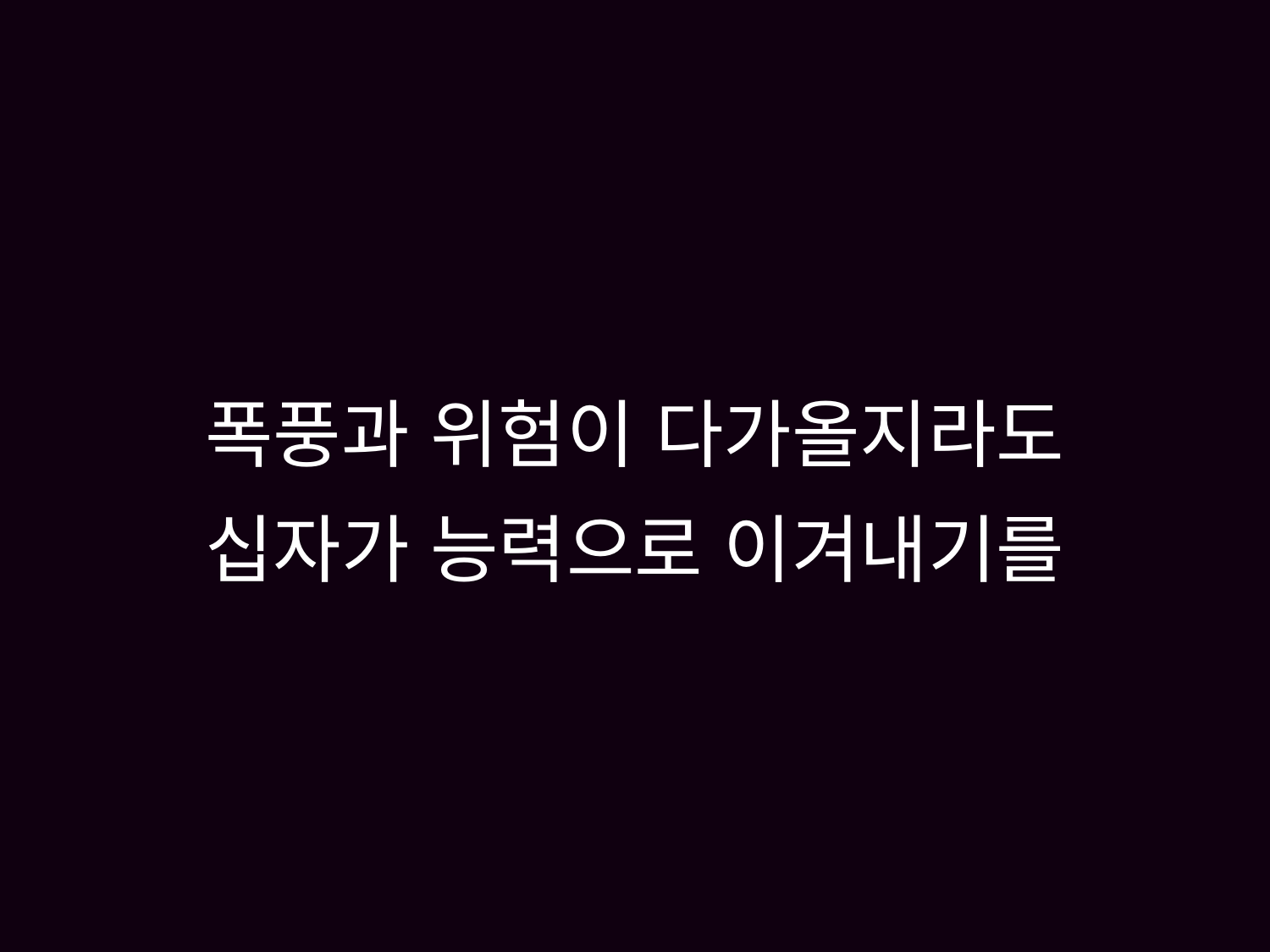

# 폭풍과 위험이 다가올지라도 십자가 능력으로 이겨내기를